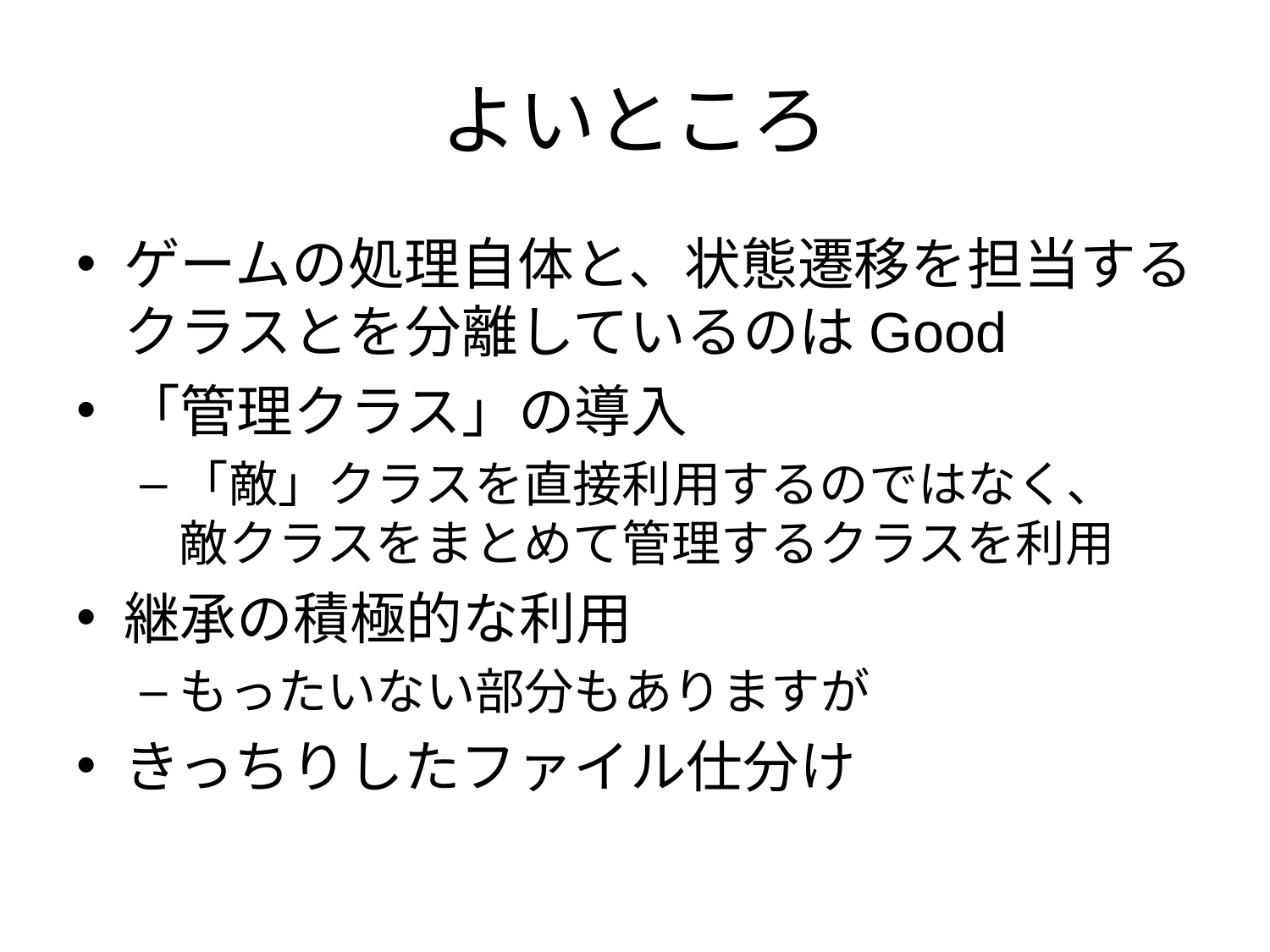

# よいところ
ゲームの処理自体と、状態遷移を担当するクラスとを分離しているのはGood
「管理クラス」の導入
「敵」クラスを直接利用するのではなく、
敵クラスをまとめて管理するクラスを利用
継承の積極的な利用
もったいない部分もありますが
きっちりしたファイル仕分け